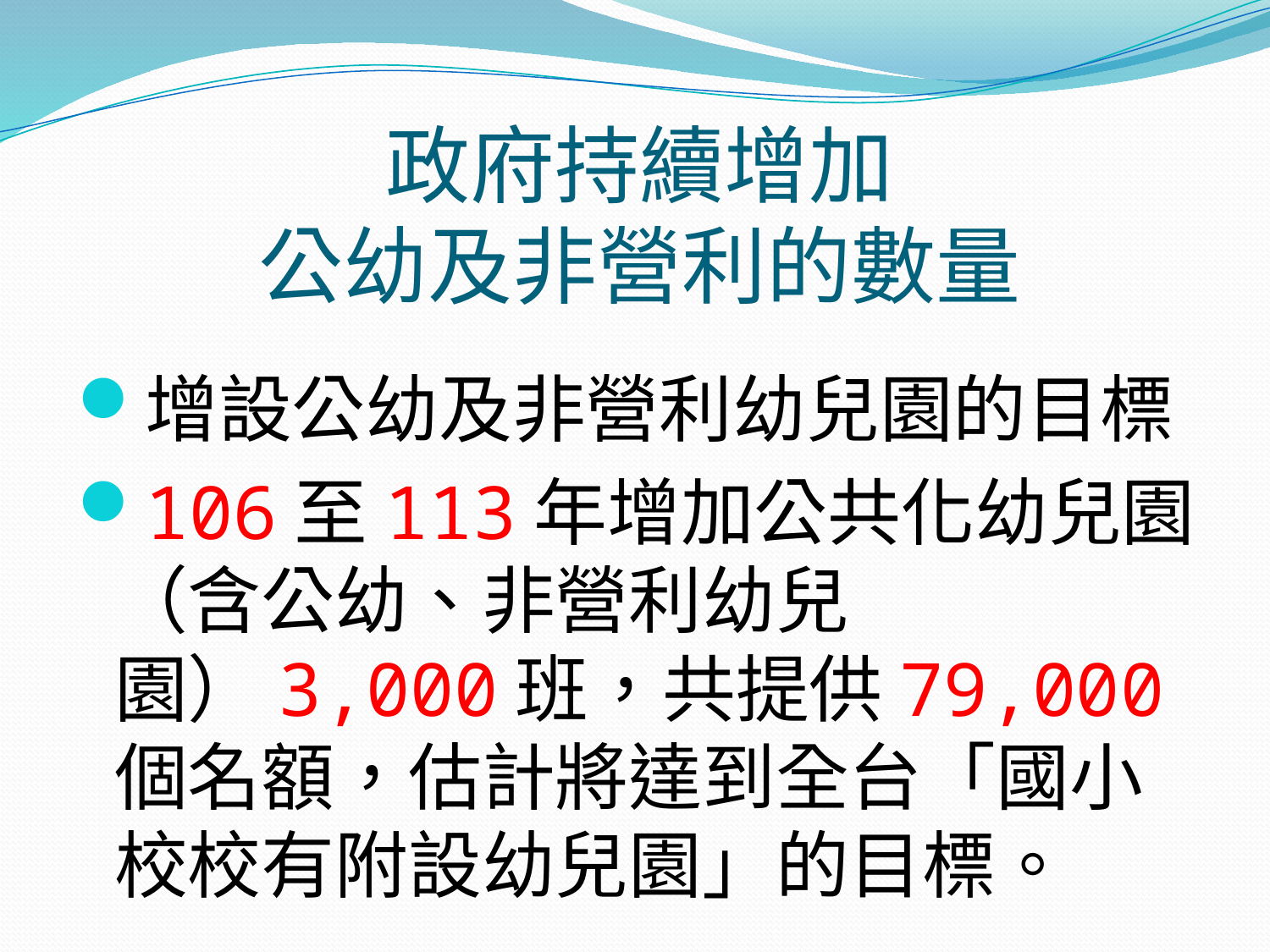

# 政府持續增加 公幼及非營利的數量
增設公幼及非營利幼兒園的目標
106至113年增加公共化幼兒園（含公幼、非營利幼兒園）3,000班，共提供79,000個名額，估計將達到全台「國小校校有附設幼兒園」的目標。